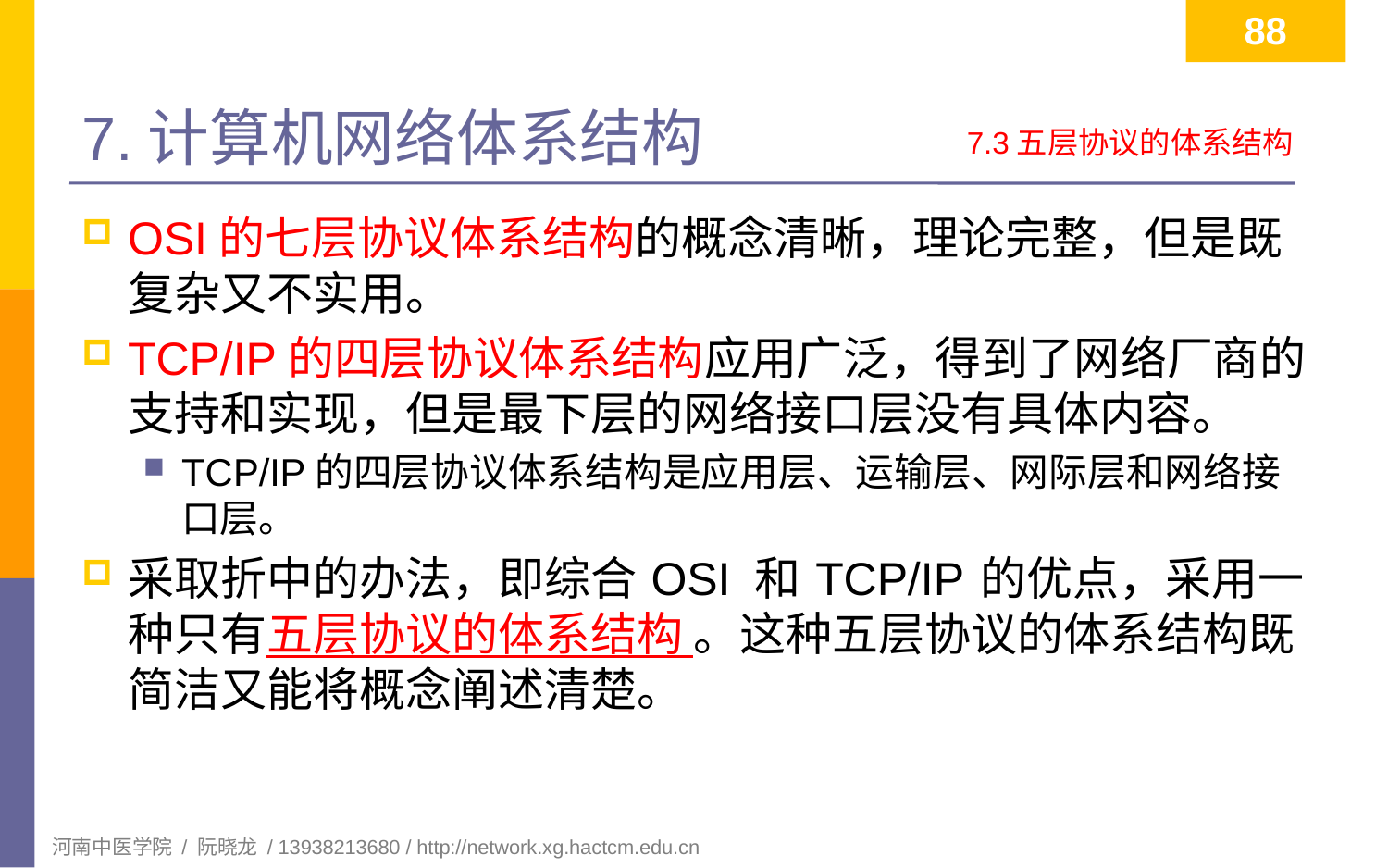

88
# 7.计算机网络体系结构
7.3五层协议的体系结构
OSI的七层协议体系结构的概念清晰，理论完整，但是既复杂又不实用。
TCP/IP的四层协议体系结构应用广泛，得到了网络厂商的支持和实现，但是最下层的网络接口层没有具体内容。
TCP/IP的四层协议体系结构是应用层、运输层、网际层和网络接口层。
采取折中的办法，即综合 OSI 和 TCP/IP 的优点，采用一种只有五层协议的体系结构 。这种五层协议的体系结构既简洁又能将概念阐述清楚。